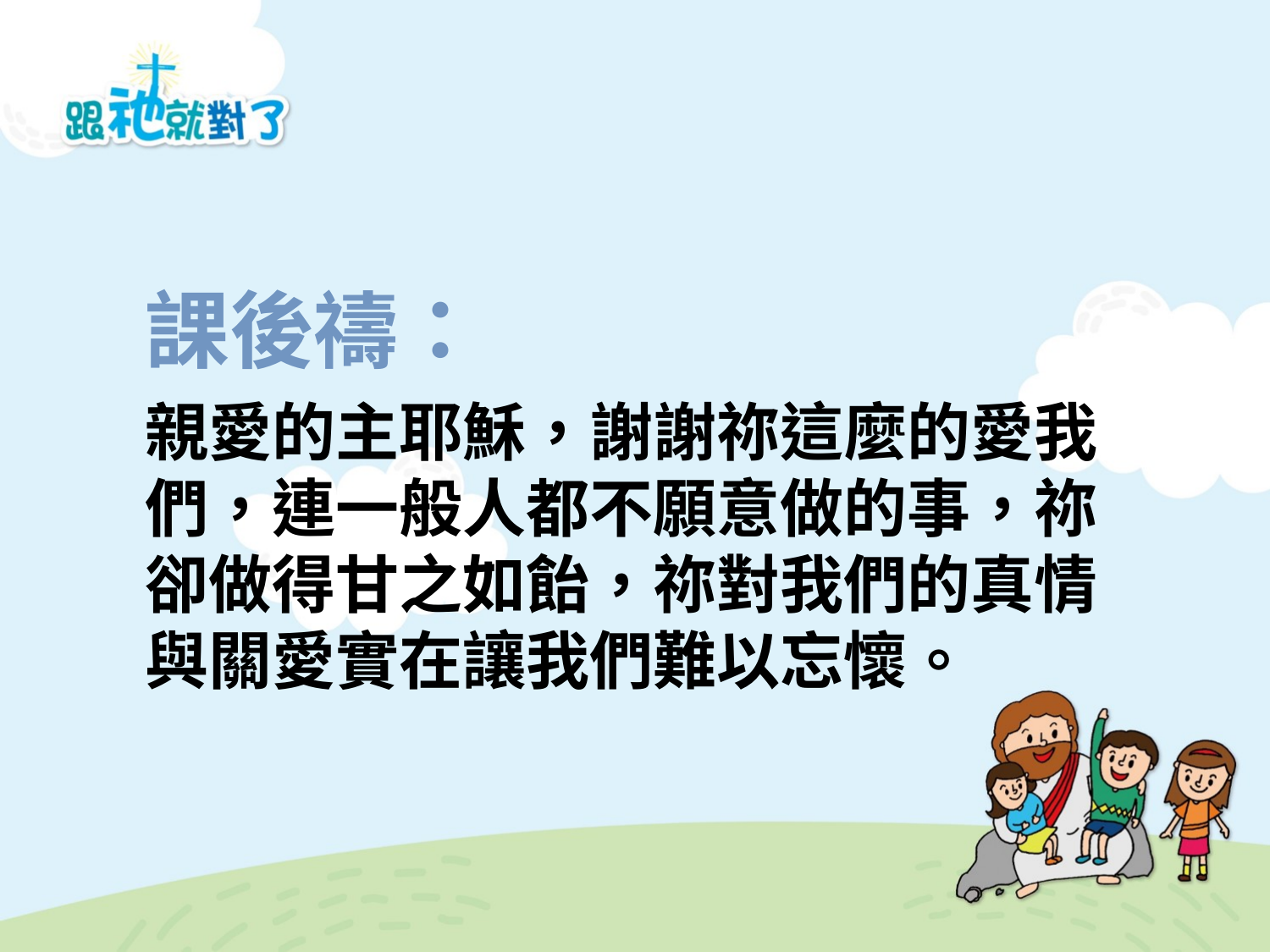

課後禱：
親愛的主耶穌，謝謝祢這麼的愛我們，連一般人都不願意做的事，祢卻做得甘之如飴，祢對我們的真情與關愛實在讓我們難以忘懷。